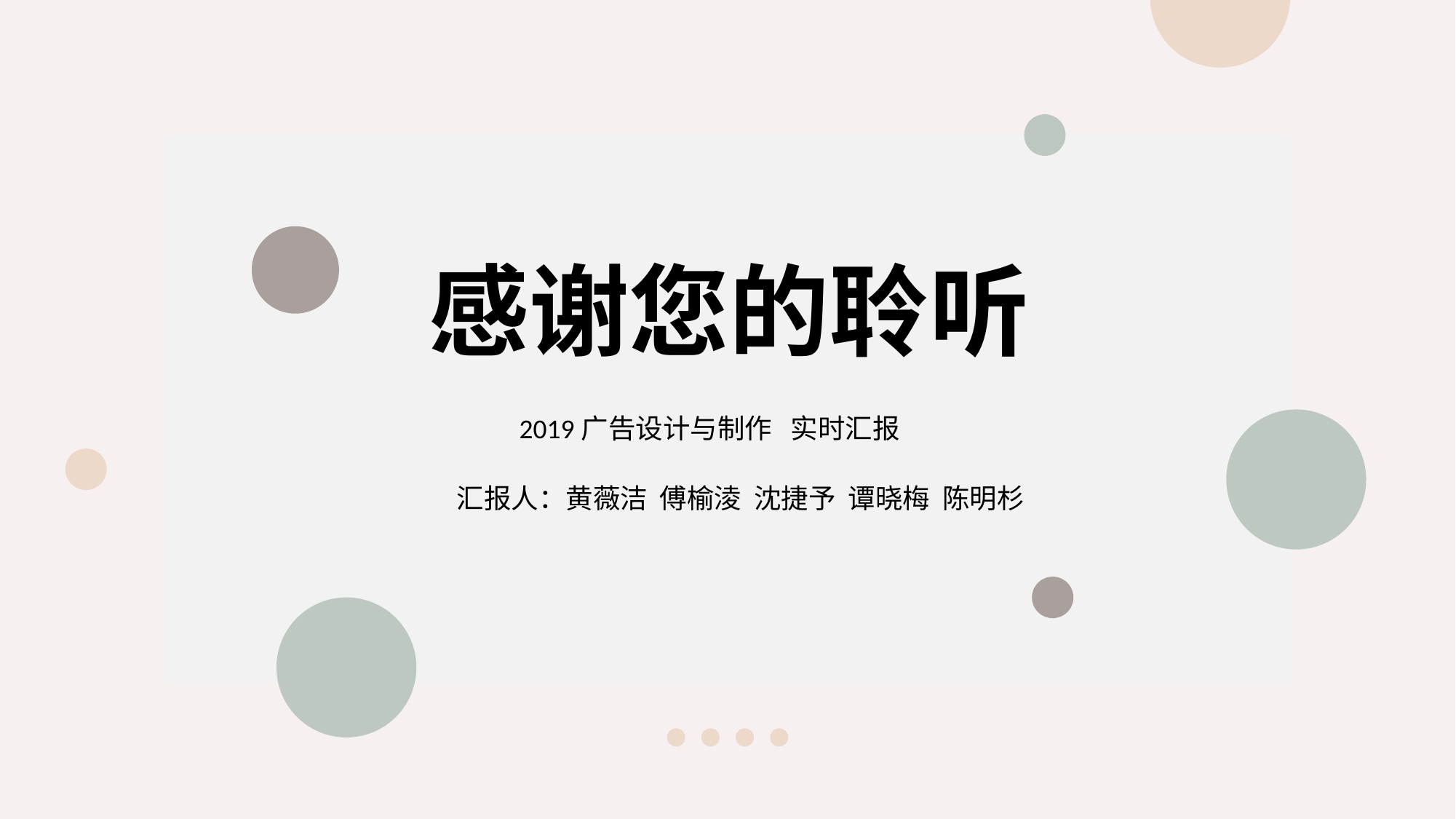

感谢您的聆听

2019广告设计与制作   实时汇报

汇报人：黄薇洁  傅榆淩  沈捷予  谭晓梅  陈明杉